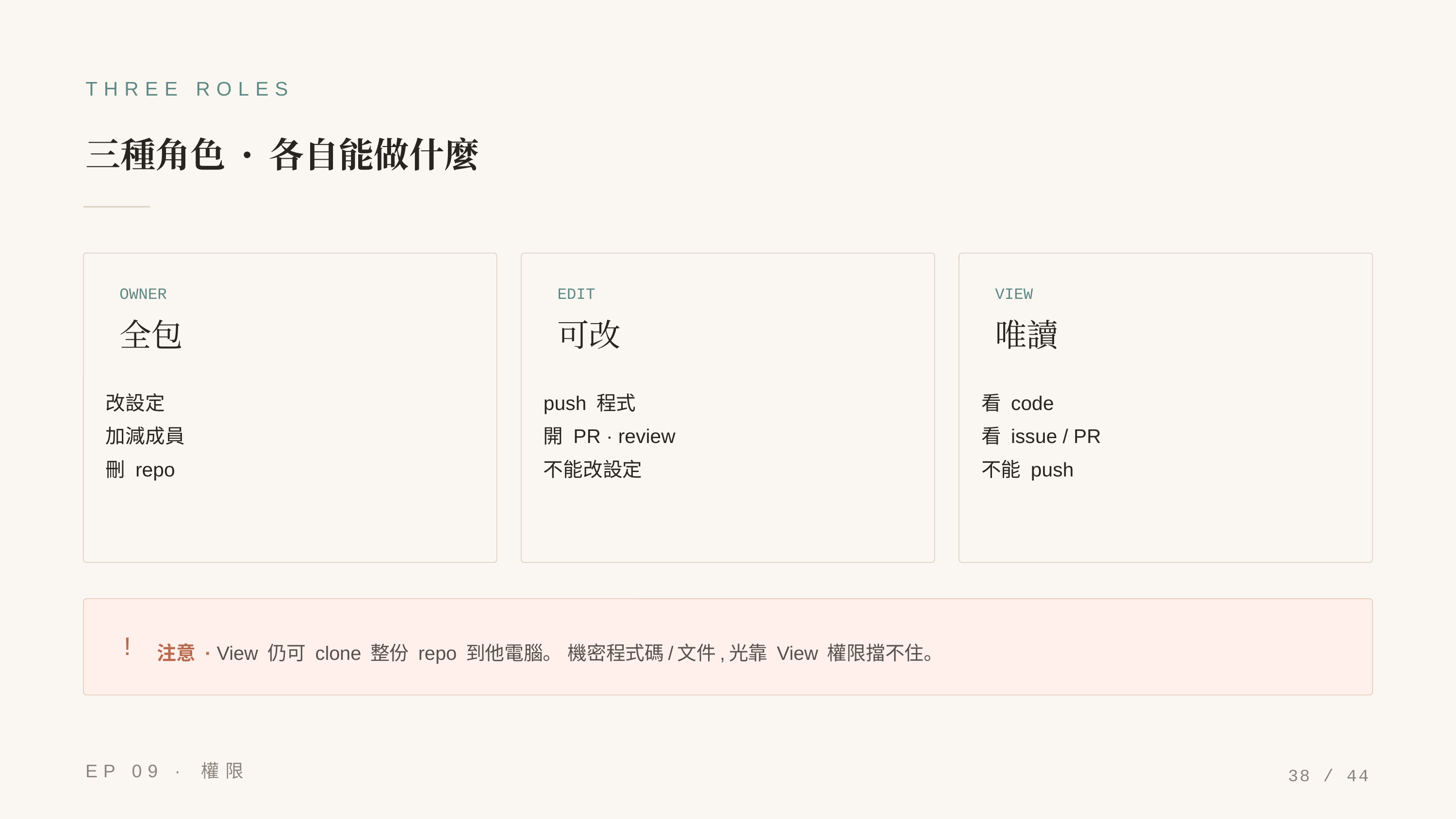

THREE ROLES
三種角色 · 各自能做什麼

OWNER
EDIT
VIEW
全包
可改
唯讀
改設定
加減成員
刪 repo
push 程式
開 PR · review
不能改設定
看 code
看 issue / PR
不能 push

注意 · View 仍可 clone 整份 repo 到他電腦。 機密程式碼/文件,光靠 View 權限擋不住。
!
EP 09 · 權限
38 / 44